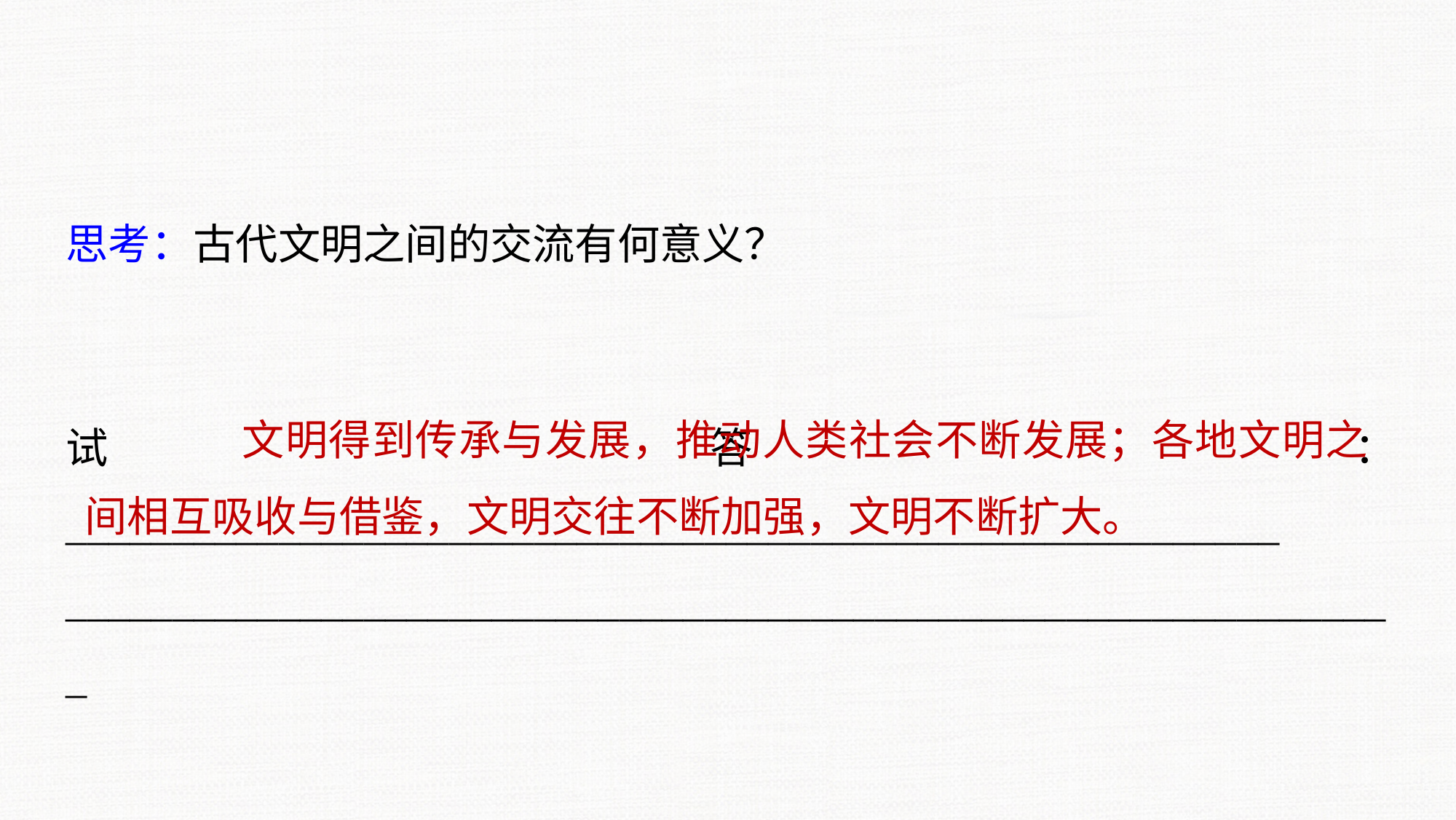

思考：古代文明之间的交流有何意义？
              文明得到传承与发展，推动人类社会不断发展；各地文明之间相互吸收与借鉴，文明交往不断加强，文明不断扩大。
试答：_________________________________________________________
_______________________________________________________________